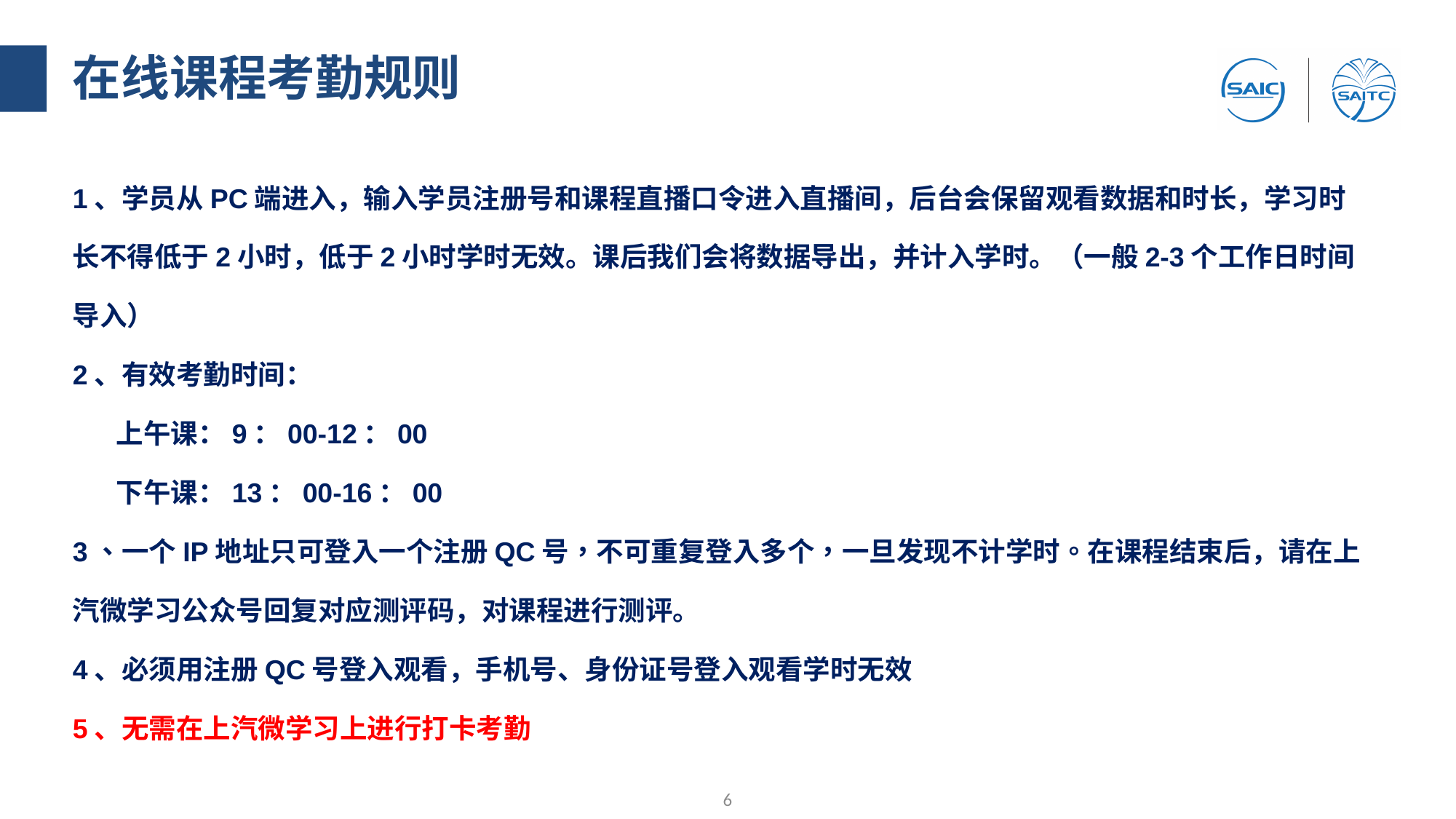

在线课程考勤规则
1、学员从PC端进入，输入学员注册号和课程直播口令进入直播间，后台会保留观看数据和时长，学习时长不得低于2小时，低于2小时学时无效。课后我们会将数据导出，并计入学时。（一般2-3个工作日时间导入）
2、有效考勤时间：
      上午课：9：00-12：00
      下午课：13：00-16：00
3、一个IP地址只可登入一个注册QC号，不可重复登入多个，一旦发现不计学时。在课程结束后，请在上汽微学习公众号回复对应测评码，对课程进行测评。
4、必须用注册QC号登入观看，手机号、身份证号登入观看学时无效
5、无需在上汽微学习上进行打卡考勤